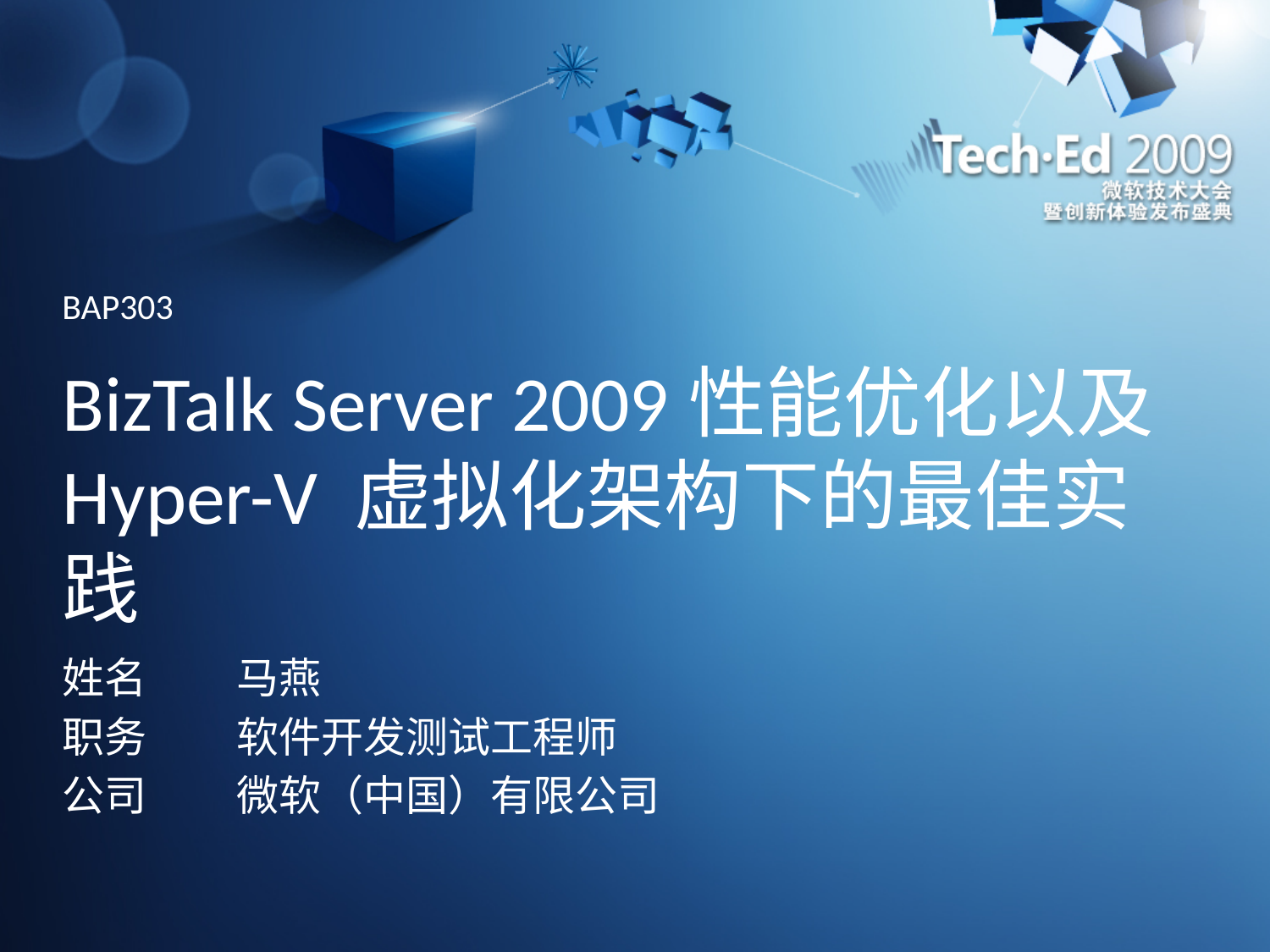

BAP303
# BizTalk Server 2009性能优化以及Hyper-V 虚拟化架构下的最佳实践
姓名	马燕
职务	软件开发测试工程师
公司	微软（中国）有限公司